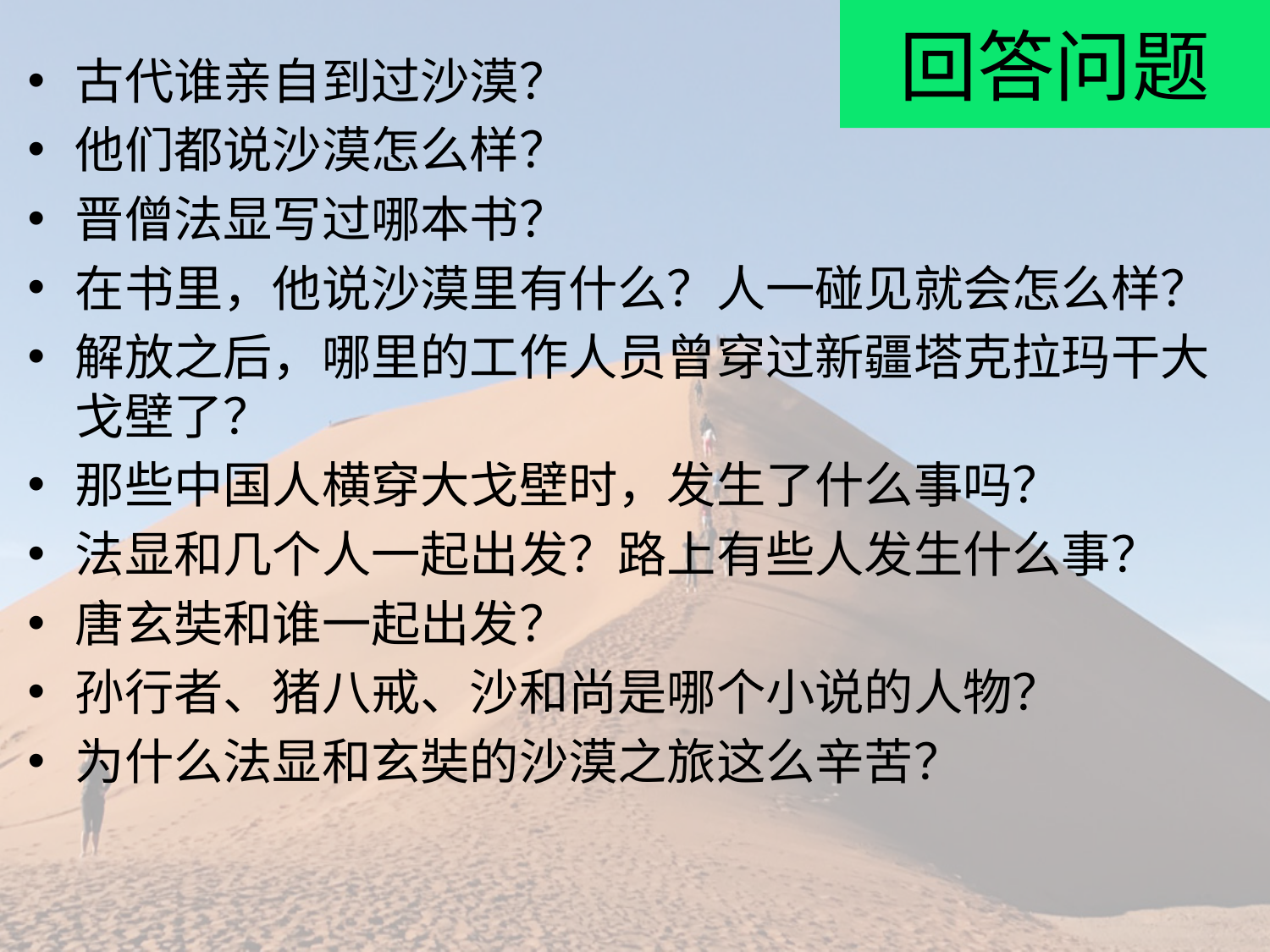

# 回答问题
古代谁亲自到过沙漠？
他们都说沙漠怎么样？
晋僧法显写过哪本书？
在书里，他说沙漠里有什么？人一碰见就会怎么样？
解放之后，哪里的工作人员曾穿过新疆塔克拉玛干大戈壁了？
那些中国人横穿大戈壁时，发生了什么事吗？
法显和几个人一起出发？路上有些人发生什么事？
唐玄奘和谁一起出发？
孙行者、猪八戒、沙和尚是哪个小说的人物？
为什么法显和玄奘的沙漠之旅这么辛苦？